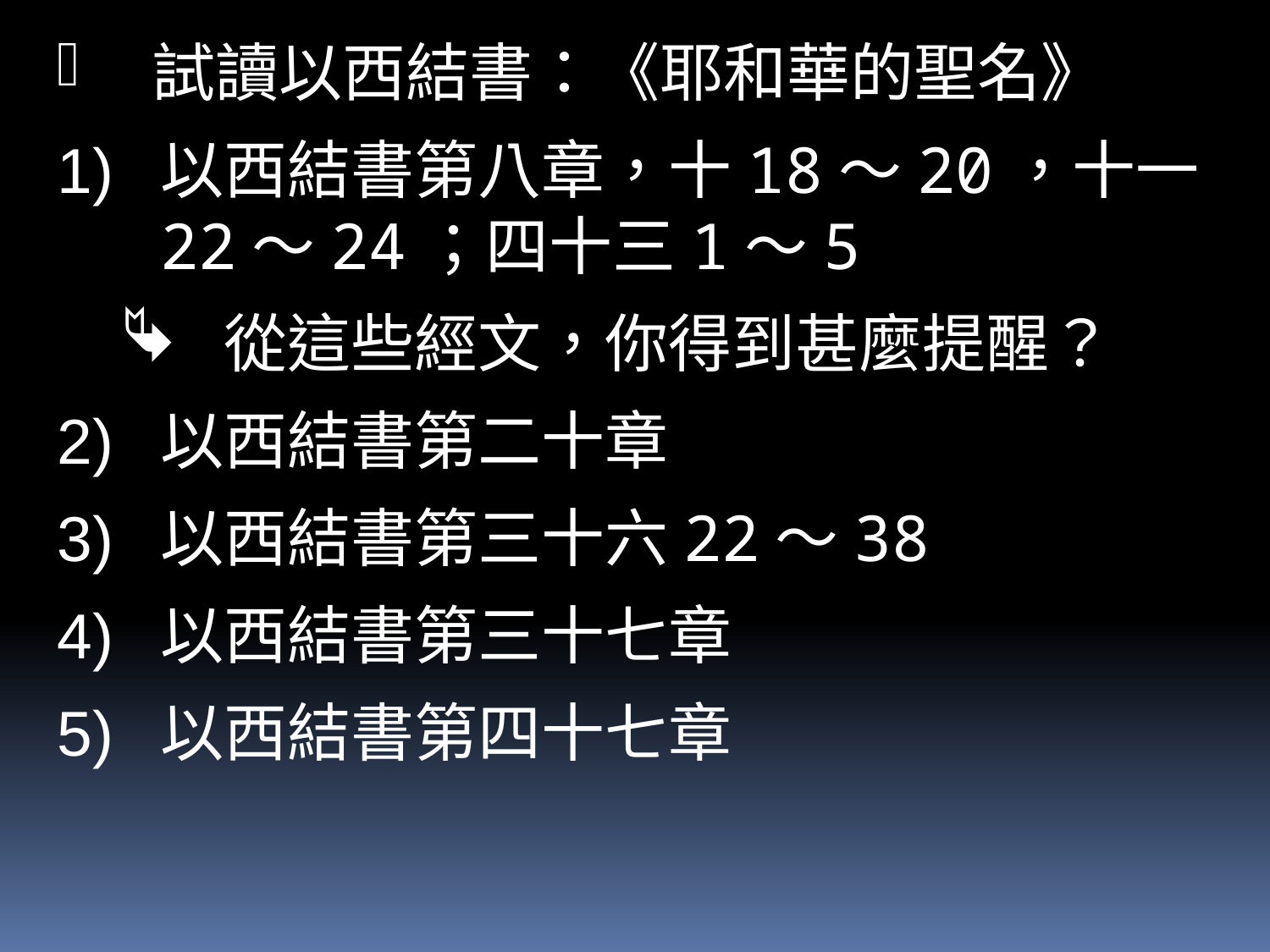

試讀以西結書：《耶和華的聖名》
以西結書第八章，十18～20，十一22～24；四十三1～5
從這些經文，你得到甚麼提醒？
以西結書第二十章
以西結書第三十六22～38
以西結書第三十七章
以西結書第四十七章